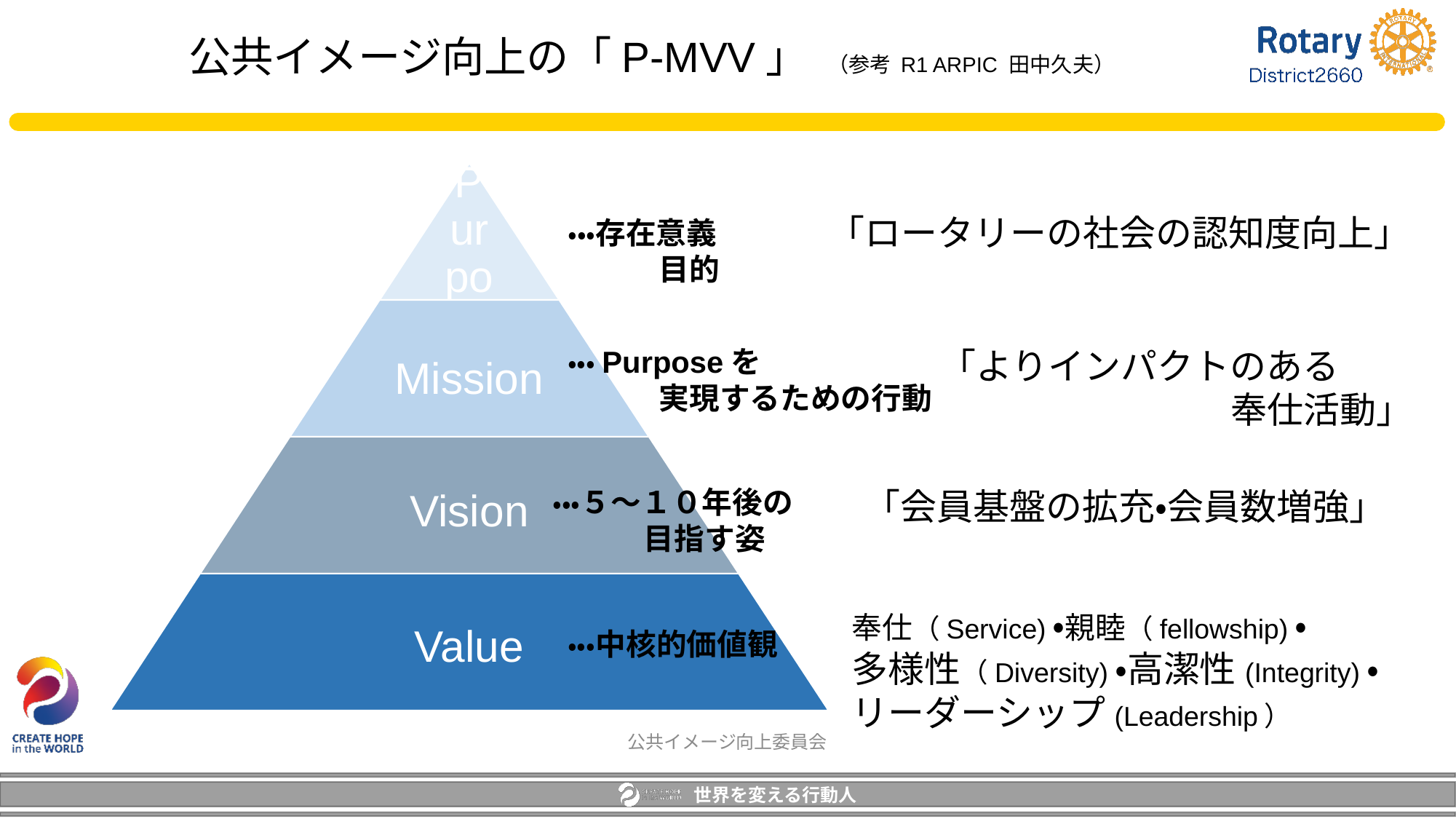

# 公共イメージ向上の「P-MVV」  （参考 R1 ARPIC 田中久夫）
Purpose
Mission
Vision
Value
「ロータリーの社会の認知度向上」
・・・存在意義
　　　目的
・・・Purposeを
　　　実現するための行動
「よりインパクトのある
　　　　　　　　奉仕活動」
・・・５～１０年後の
　　　目指す姿
「会員基盤の拡充・会員数増強」
奉仕（Service)・親睦（fellowship)・
多様性（Diversity)・高潔性(Integrity)・リーダーシップ(Leadership）
・・・中核的価値観